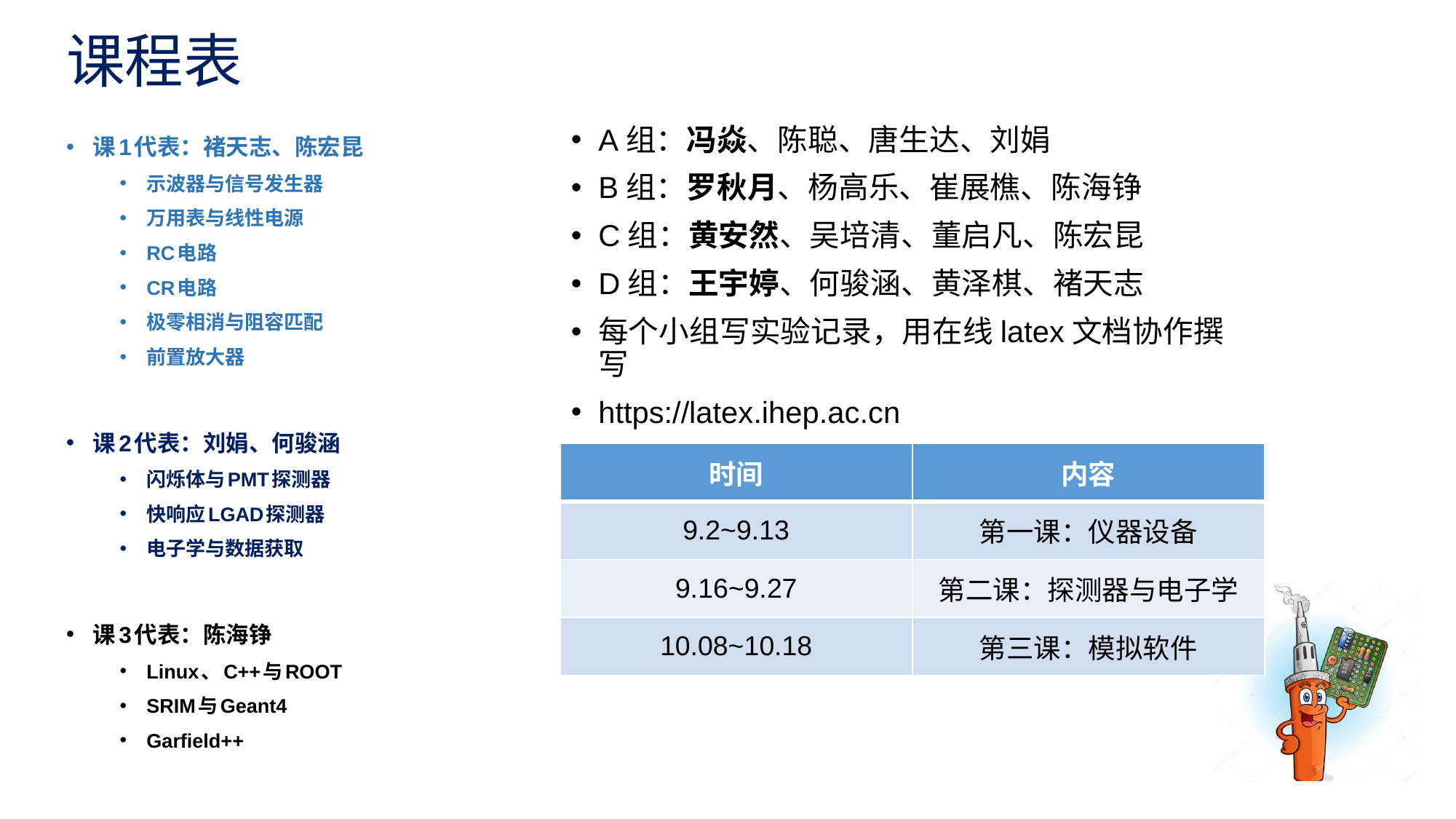

# 课程表
课1代表：褚天志、陈宏昆
示波器与信号发生器
万用表与线性电源
RC电路
CR电路
极零相消与阻容匹配
前置放大器

课2代表：刘娟、何骏涵
闪烁体与PMT探测器
快响应LGAD探测器
电子学与数据获取

课3代表：陈海铮
Linux、C++与ROOT
SRIM与Geant4
Garfield++
A组：冯焱、陈聪、唐生达、刘娟
B组：罗秋月、杨高乐、崔展樵、陈海铮
C组：黄安然、吴培清、董启凡、陈宏昆
D组：王宇婷、何骏涵、黄泽棋、褚天志
每个小组写实验记录，用在线latex文档协作撰写
https://latex.ihep.ac.cn
| 时间 | 内容 |
| --- | --- |
| 9.2~9.13 | 第一课：仪器设备 |
| 9.16~9.27 | 第二课：探测器与电子学 |
| 10.08~10.18 | 第三课：模拟软件 |